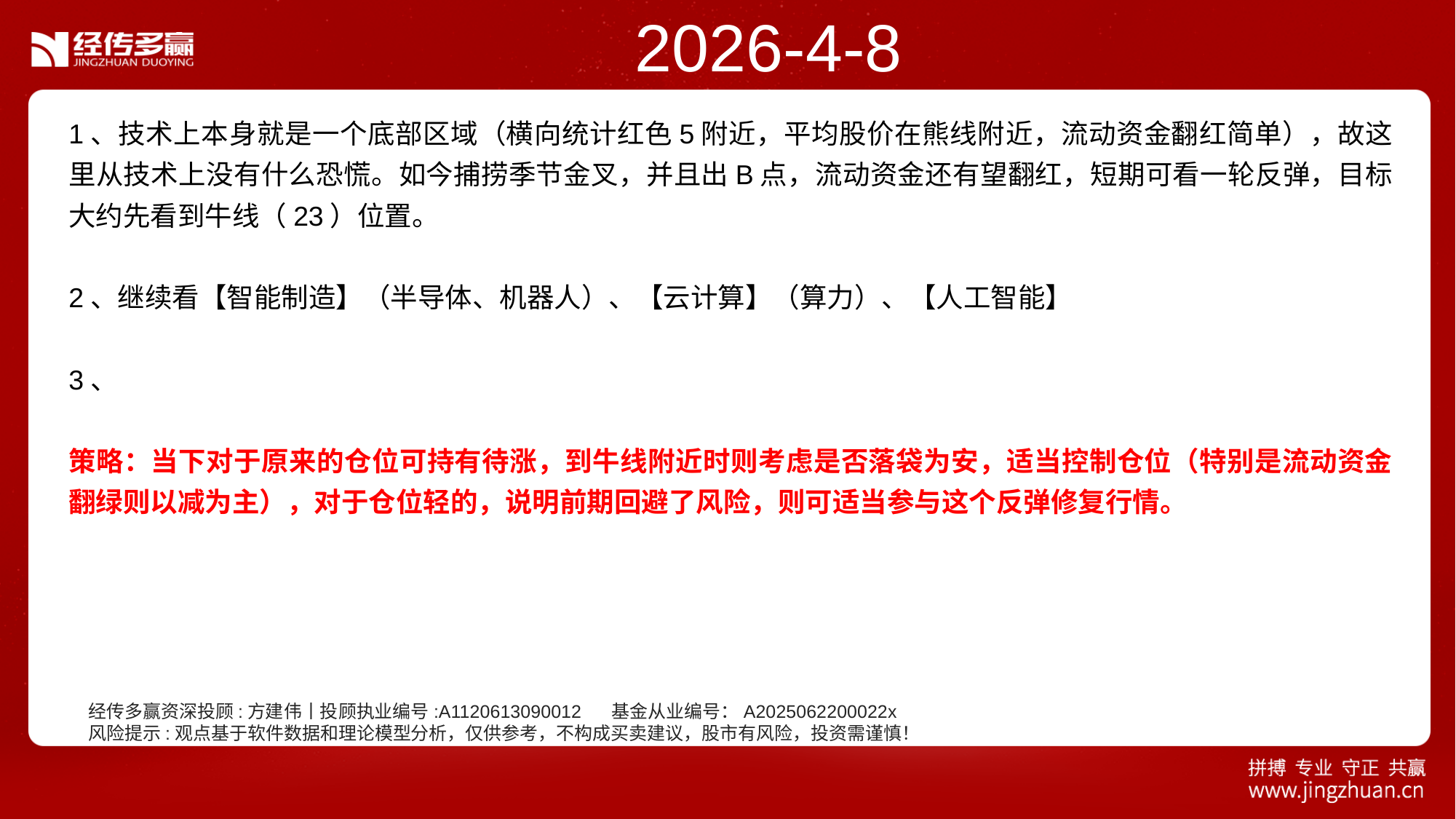

2026-4-8
1、技术上本身就是一个底部区域（横向统计红色5附近，平均股价在熊线附近，流动资金翻红简单），故这里从技术上没有什么恐慌。如今捕捞季节金叉，并且出B点，流动资金还有望翻红，短期可看一轮反弹，目标大约先看到牛线（23）位置。

2、继续看【智能制造】（半导体、机器人）、【云计算】（算力）、【人工智能】

3、

策略：当下对于原来的仓位可持有待涨，到牛线附近时则考虑是否落袋为安，适当控制仓位（特别是流动资金翻绿则以减为主），对于仓位轻的，说明前期回避了风险，则可适当参与这个反弹修复行情。